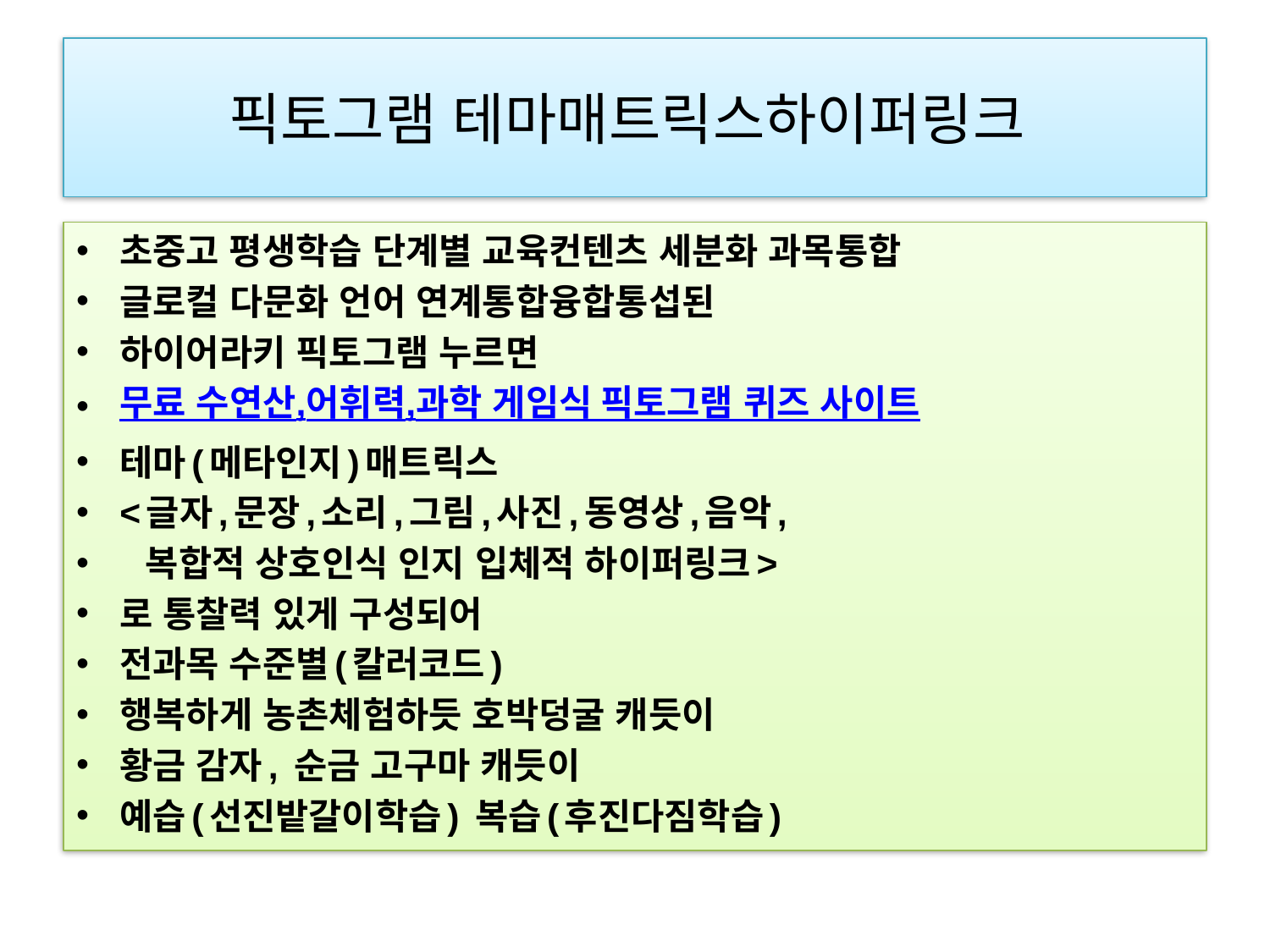

# 픽토그램 테마매트릭스하이퍼링크
초중고 평생학습 단계별 교육컨텐츠 세분화 과목통합
글로컬 다문화 언어 연계통합융합통섭된
하이어라키 픽토그램 누르면 ﻿
무료 수연산,어휘력,과학 게임식 픽토그램 퀴즈 사이트
테마(메타인지)매트릭스
<글자,문장,소리,그림,사진,동영상,음악,
  복합적 상호인식 인지 입체적 하이퍼링크>
로 통찰력 있게 구성되어
전과목 수준별(칼러코드)
행복하게 농촌체험하듯 호박덩굴 캐듯이﻿﻿
황금 감자, 순금 고구마 캐듯이
예습(선진밭갈이학습) 복습(후진다짐학습)